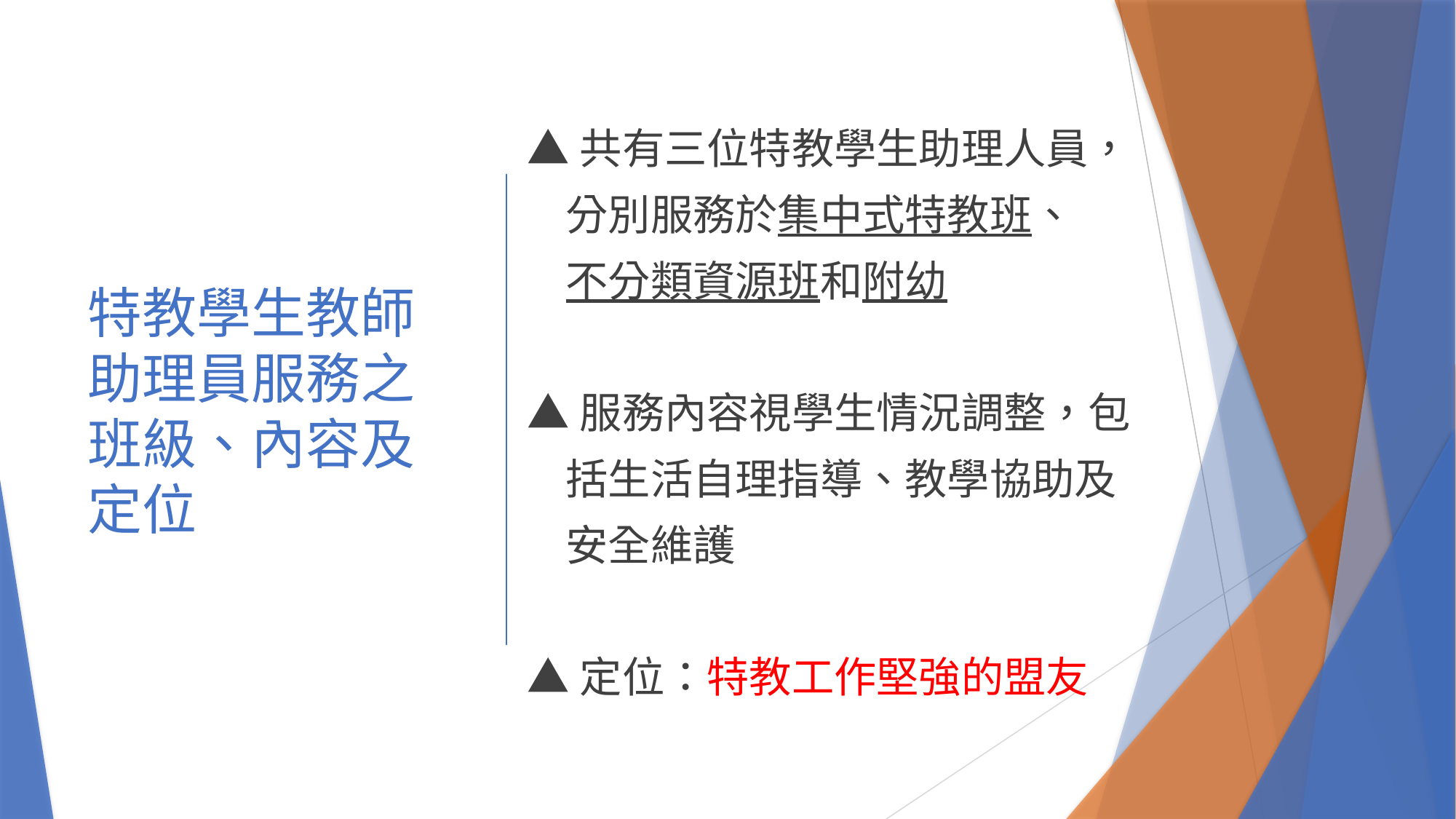

# 特教學生教師助理員服務之班級、內容及定位
▲共有三位特教學生助理人員，
   分別服務於集中式特教班、
   不分類資源班和附幼

▲服務內容視學生情況調整，包
   括生活自理指導、教學協助及
   安全維護

▲定位：特教工作堅強的盟友